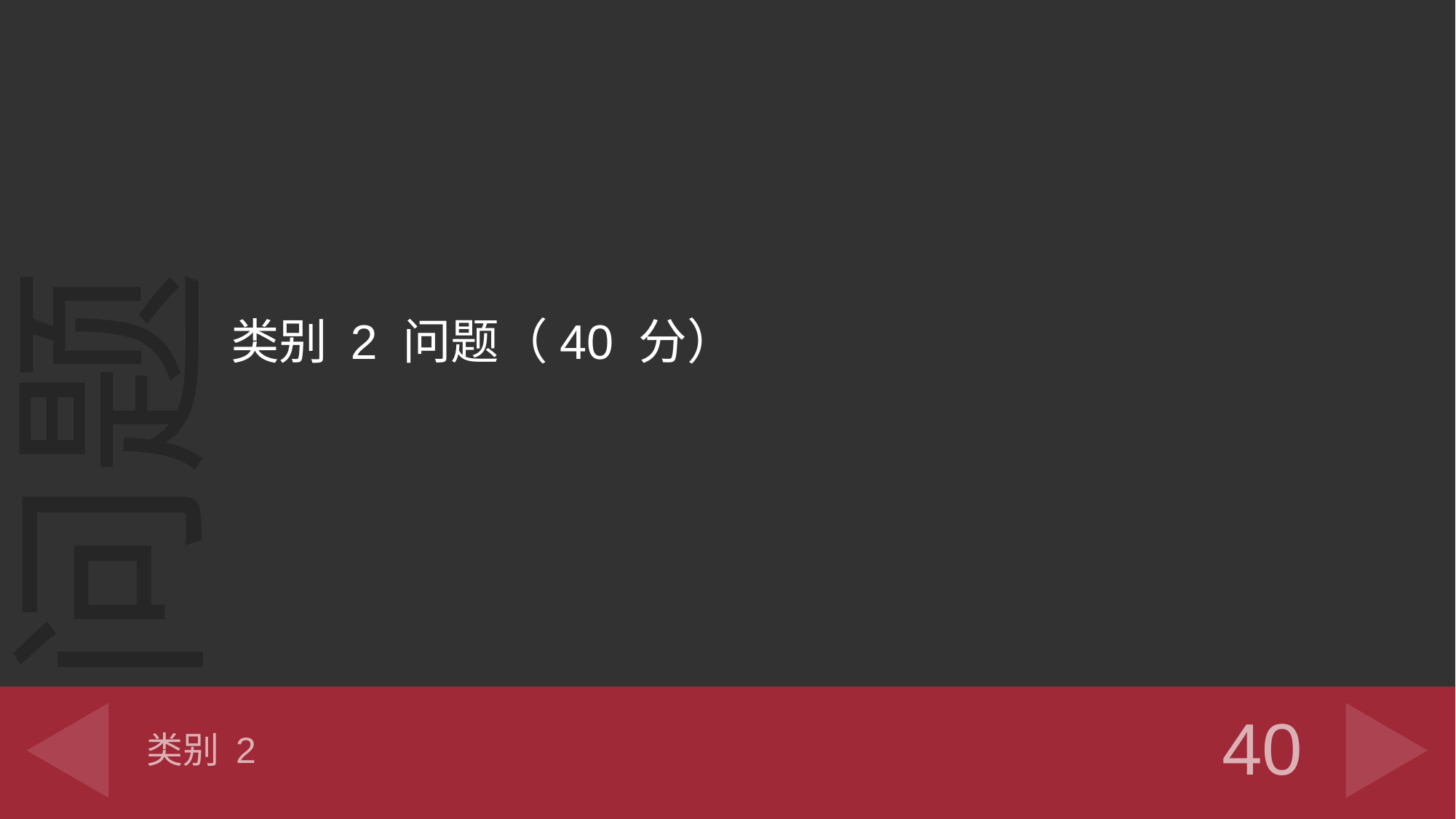

类别 2 问题（40 分）
# 类别 2
40